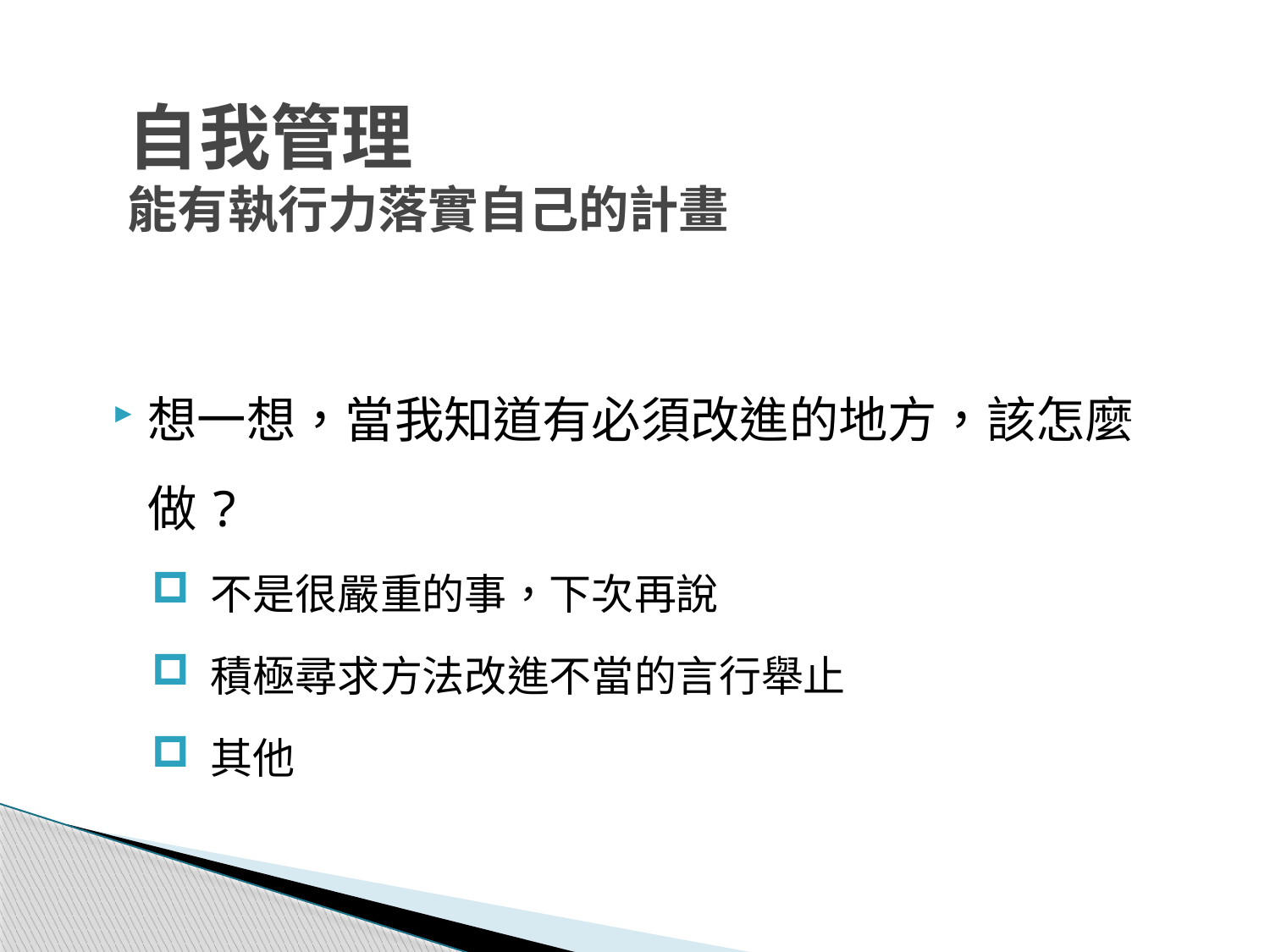

# 自我管理 能有執行力落實自己的計畫

想一想，當我知道有必須改進的地方，該怎麼做?
 不是很嚴重的事，下次再說
 積極尋求方法改進不當的言行舉止
 其他